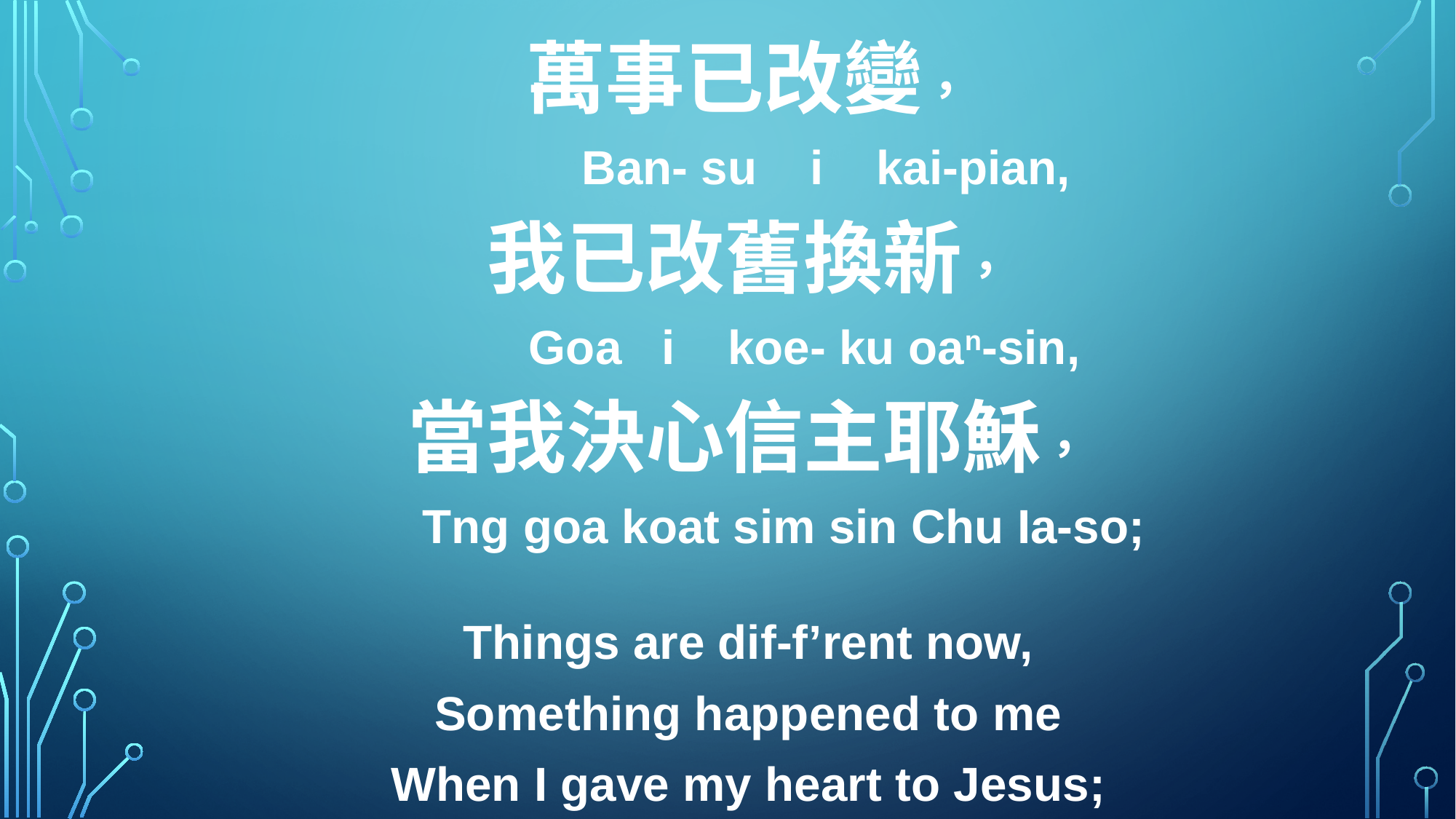

萬事已改變，
                    Ban- su    i    kai-pian,
我已改舊換新，
                Goa   i    koe- ku oan-sin,
當我決心信主耶穌，
        Tng goa koat sim sin Chu Ia-so;

Things are dif-f’rent now,
Something happened to me
When I gave my heart to Jesus;